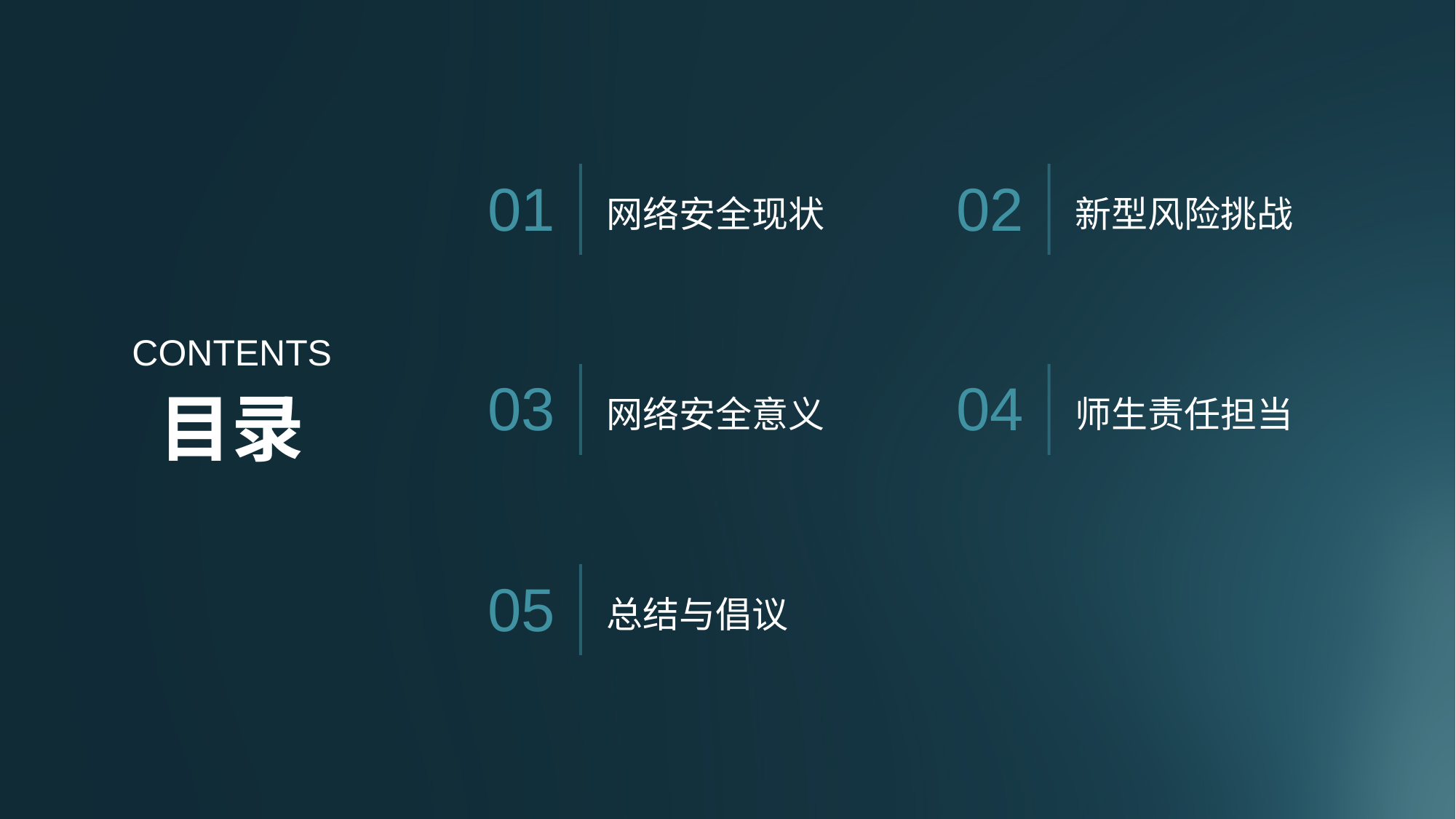

网络安全现状
新型风险挑战

01
02
CONTENTS
网络安全意义
师生责任担当

03
04
目录
总结与倡议

05